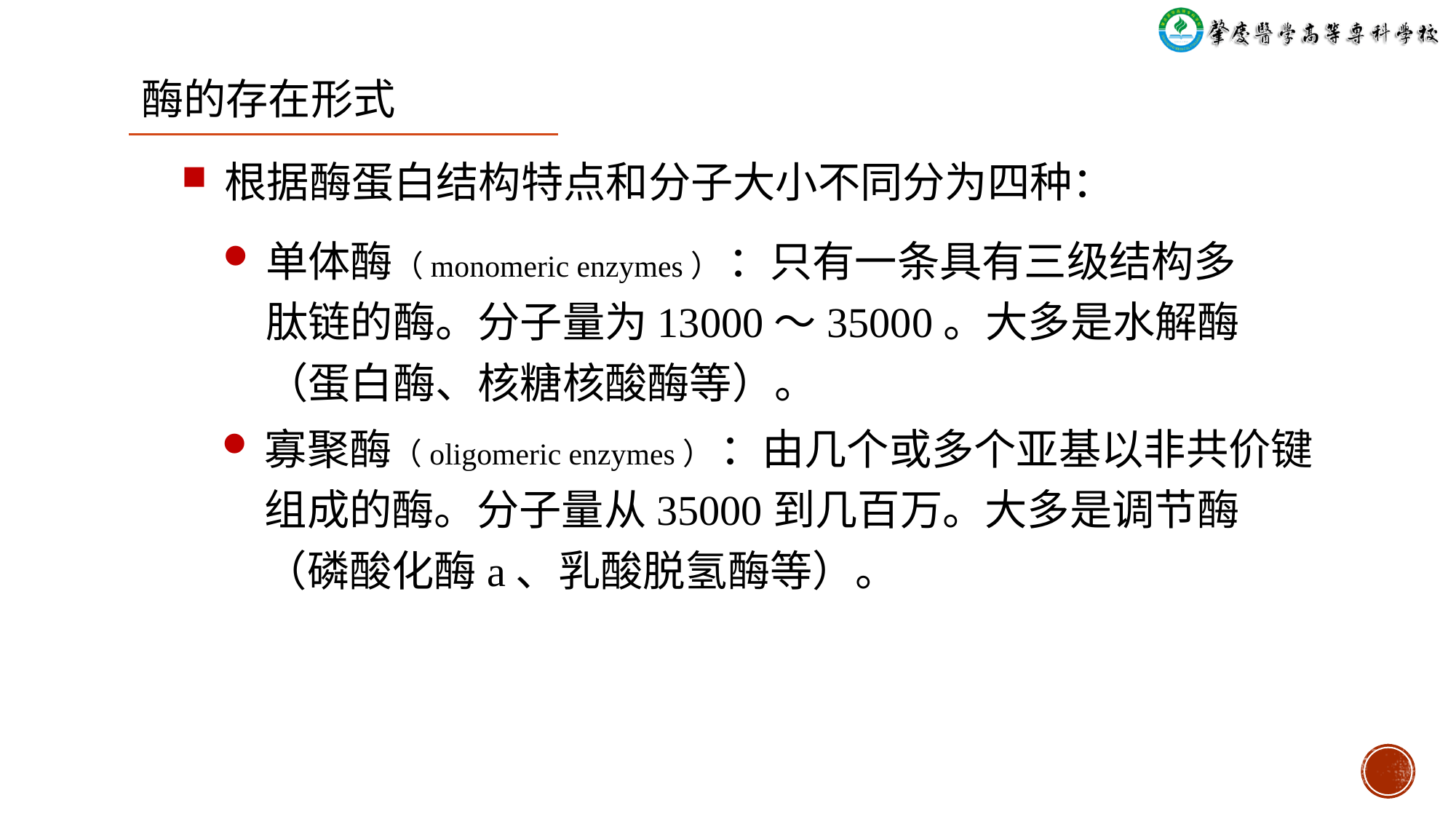

酶的存在形式
# 根据酶蛋白结构特点和分子大小不同分为四种：
单体酶（monomeric enzymes） ：只有一条具有三级结构多肽链的酶。分子量为13000～35000。大多是水解酶（蛋白酶、核糖核酸酶等）。
寡聚酶（oligomeric enzymes） ：由几个或多个亚基以非共价键组成的酶。分子量从35000到几百万。大多是调节酶（磷酸化酶a、乳酸脱氢酶等）。